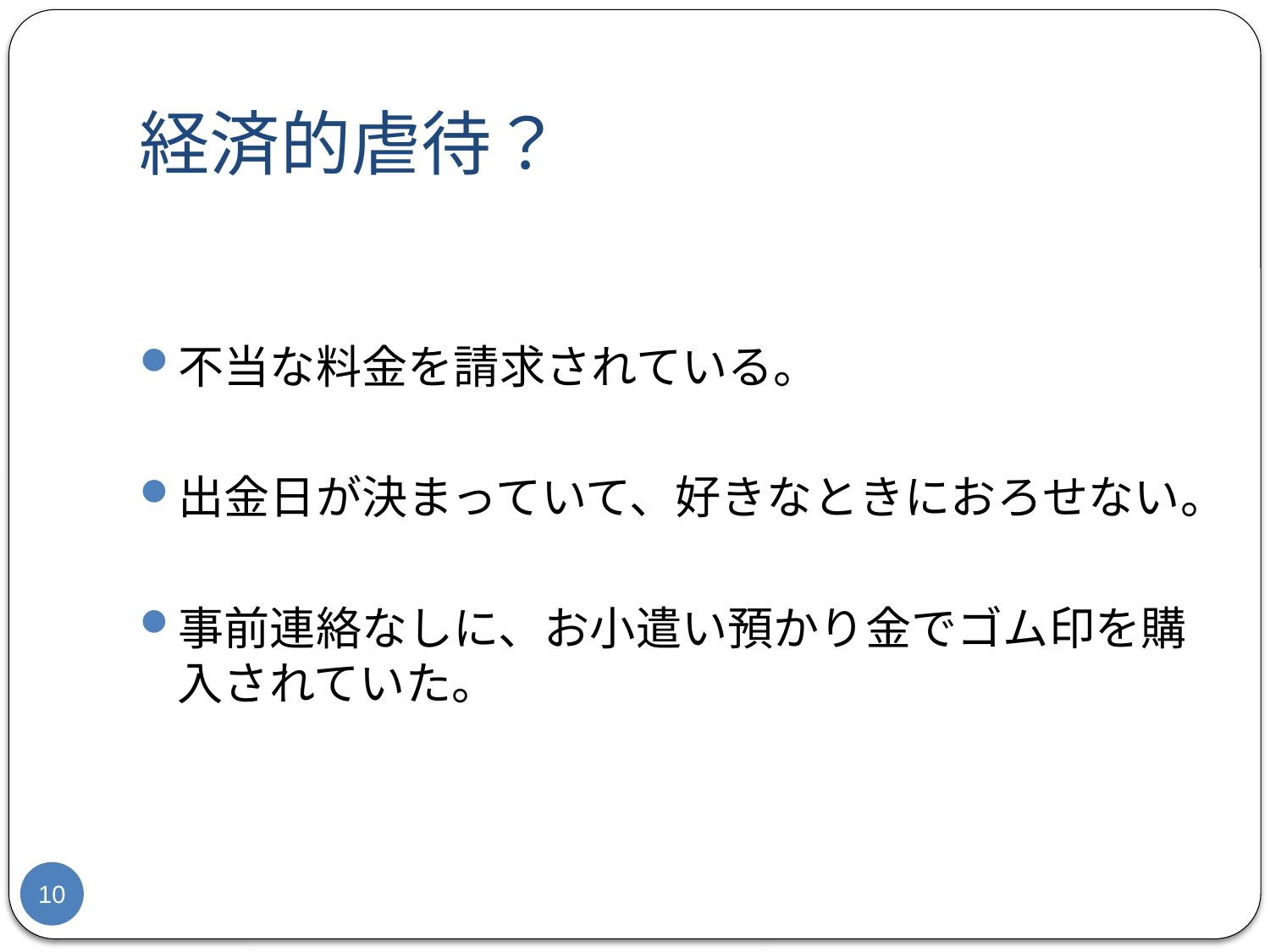

# 経済的虐待？

不当な料金を請求されている。

出金日が決まっていて、好きなときにおろせない。

事前連絡なしに、お小遣い預かり金でゴム印を購入されていた。

10